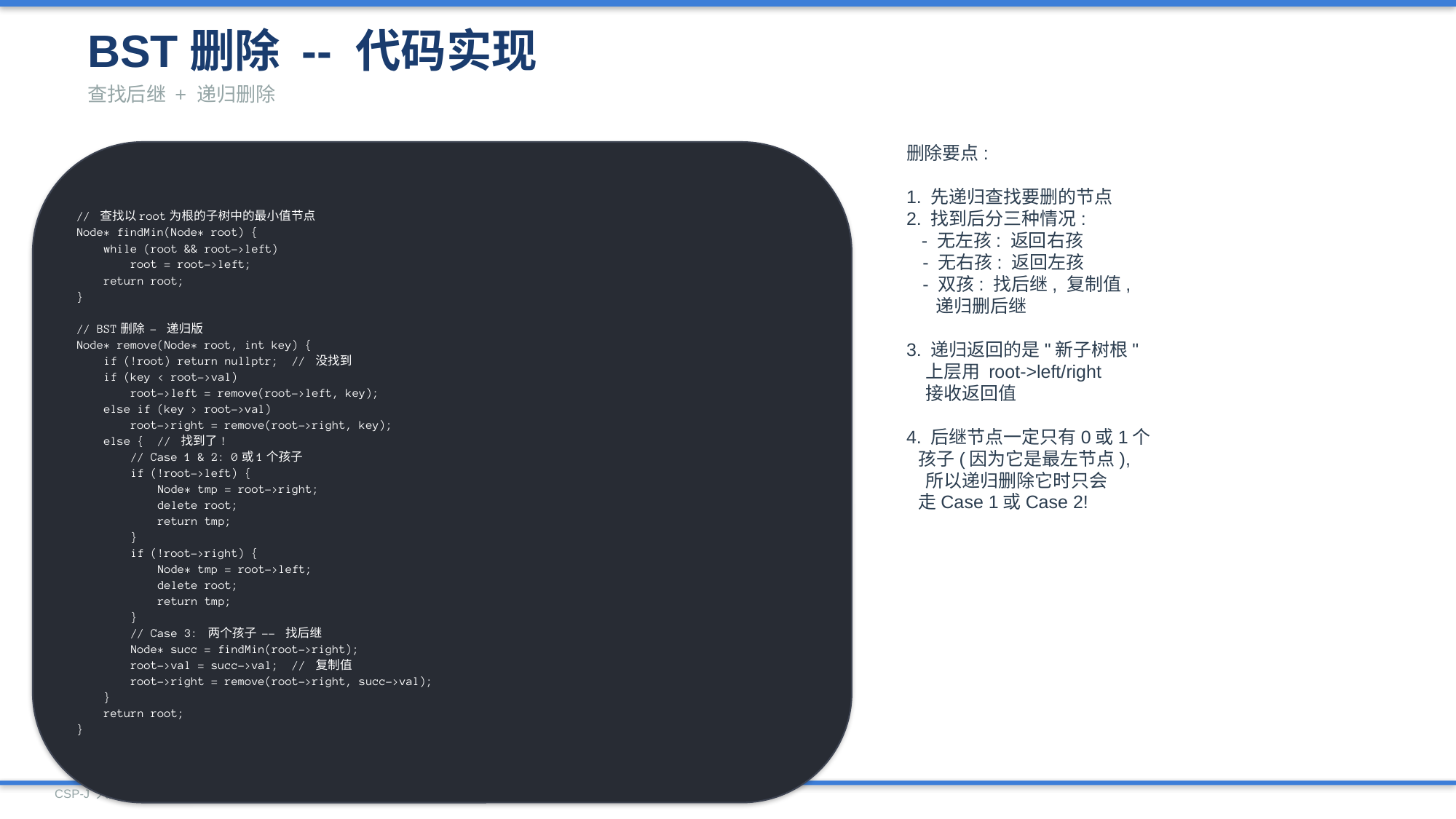

BST删除 -- 代码实现
查找后继 + 递归删除
// 查找以root为根的子树中的最小值节点
Node* findMin(Node* root) {
    while (root && root->left)
        root = root->left;
    return root;
}

// BST删除 - 递归版
Node* remove(Node* root, int key) {
    if (!root) return nullptr;  // 没找到
    if (key < root->val)
        root->left = remove(root->left, key);
    else if (key > root->val)
        root->right = remove(root->right, key);
    else {  // 找到了!
        // Case 1 & 2: 0或1个孩子
        if (!root->left) {
            Node* tmp = root->right;
            delete root;
            return tmp;
        }
        if (!root->right) {
            Node* tmp = root->left;
            delete root;
            return tmp;
        }
        // Case 3: 两个孩子 -- 找后继
        Node* succ = findMin(root->right);
        root->val = succ->val;  // 复制值
        root->right = remove(root->right, succ->val);
    }
    return root;
}
删除要点:
1. 先递归查找要删的节点
2. 找到后分三种情况:
   - 无左孩: 返回右孩
   - 无右孩: 返回左孩
   - 双孩: 找后继, 复制值,
     递归删后继
3. 递归返回的是"新子树根"
   上层用 root->left/right
   接收返回值
4. 后继节点一定只有0或1个
   孩子(因为它是最左节点),
   所以递归删除它时只会
   走Case 1或Case 2!

CSP-J 入门级  |  PPT 29